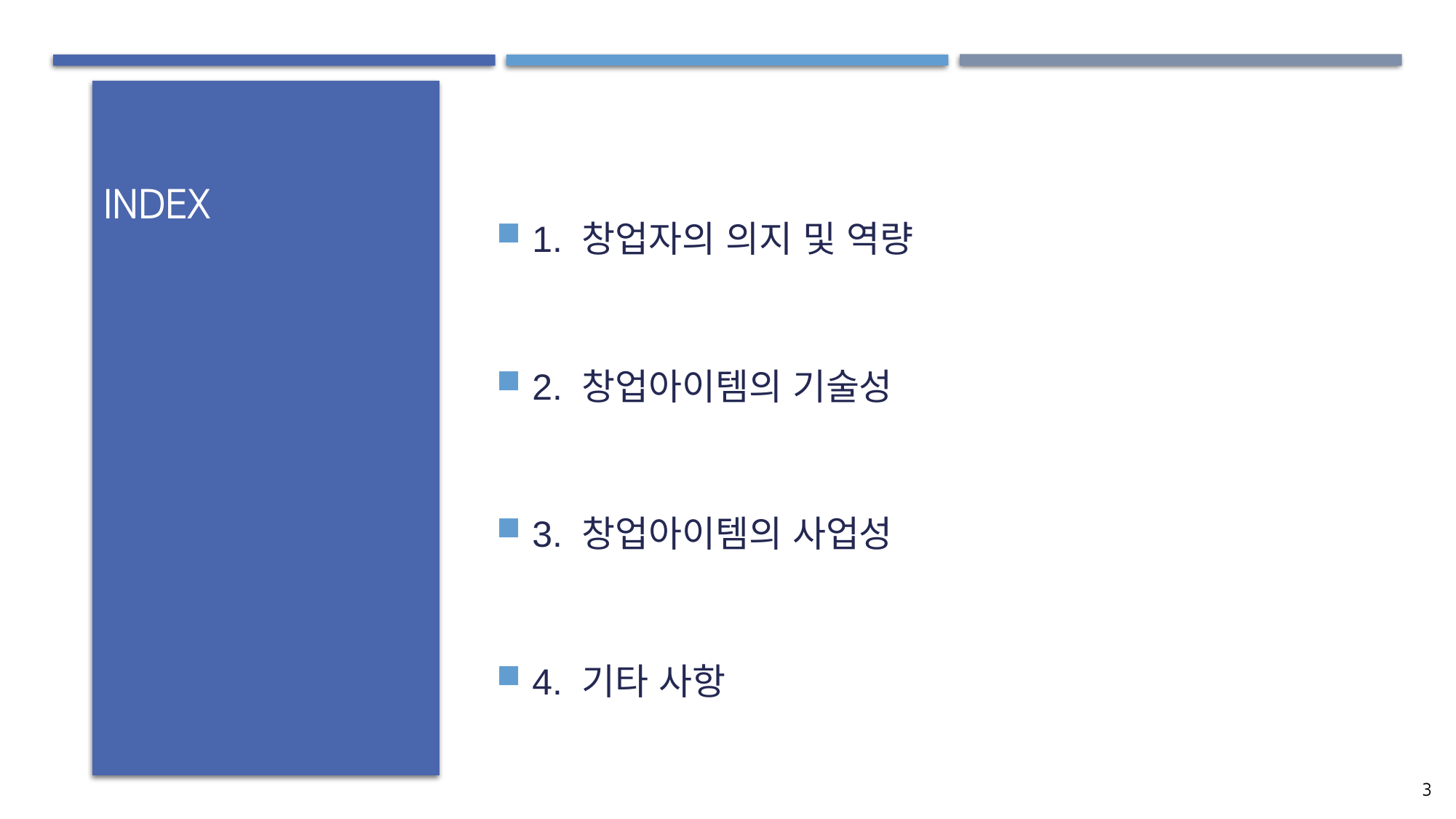

# INDEX
1. 창업자의 의지 및 역량
2. 창업아이템의 기술성
3. 창업아이템의 사업성
4. 기타 사항
3